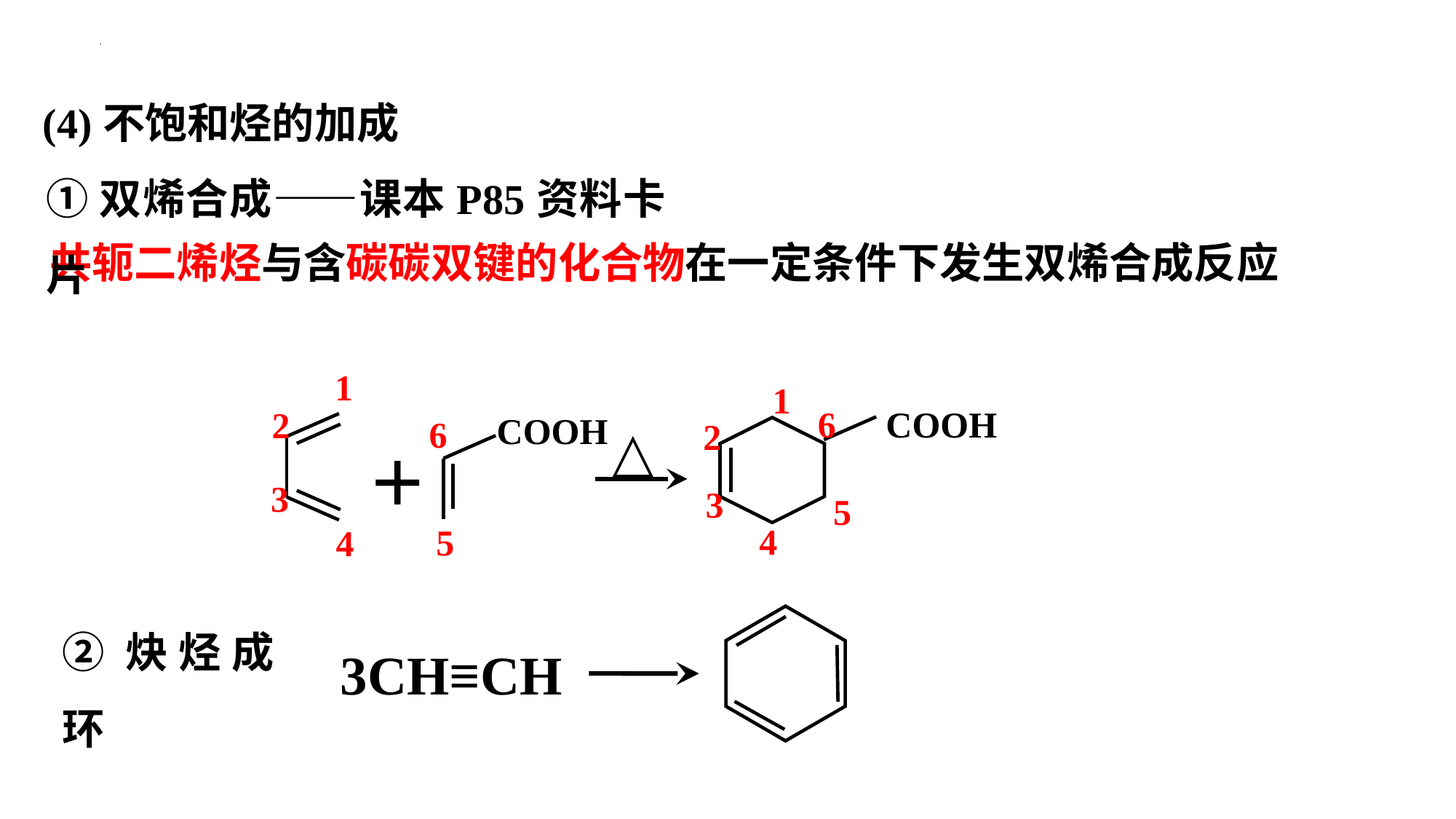

(4)不饱和烃的加成
①双烯合成——课本P85资料卡片
共轭二烯烃与含碳碳双键的化合物在一定条件下发生双烯合成反应
1
1
COOH

COOH
△
＋
6
2
6
2
3
3
5
4
5
4
②炔烃成环

3CH≡CH